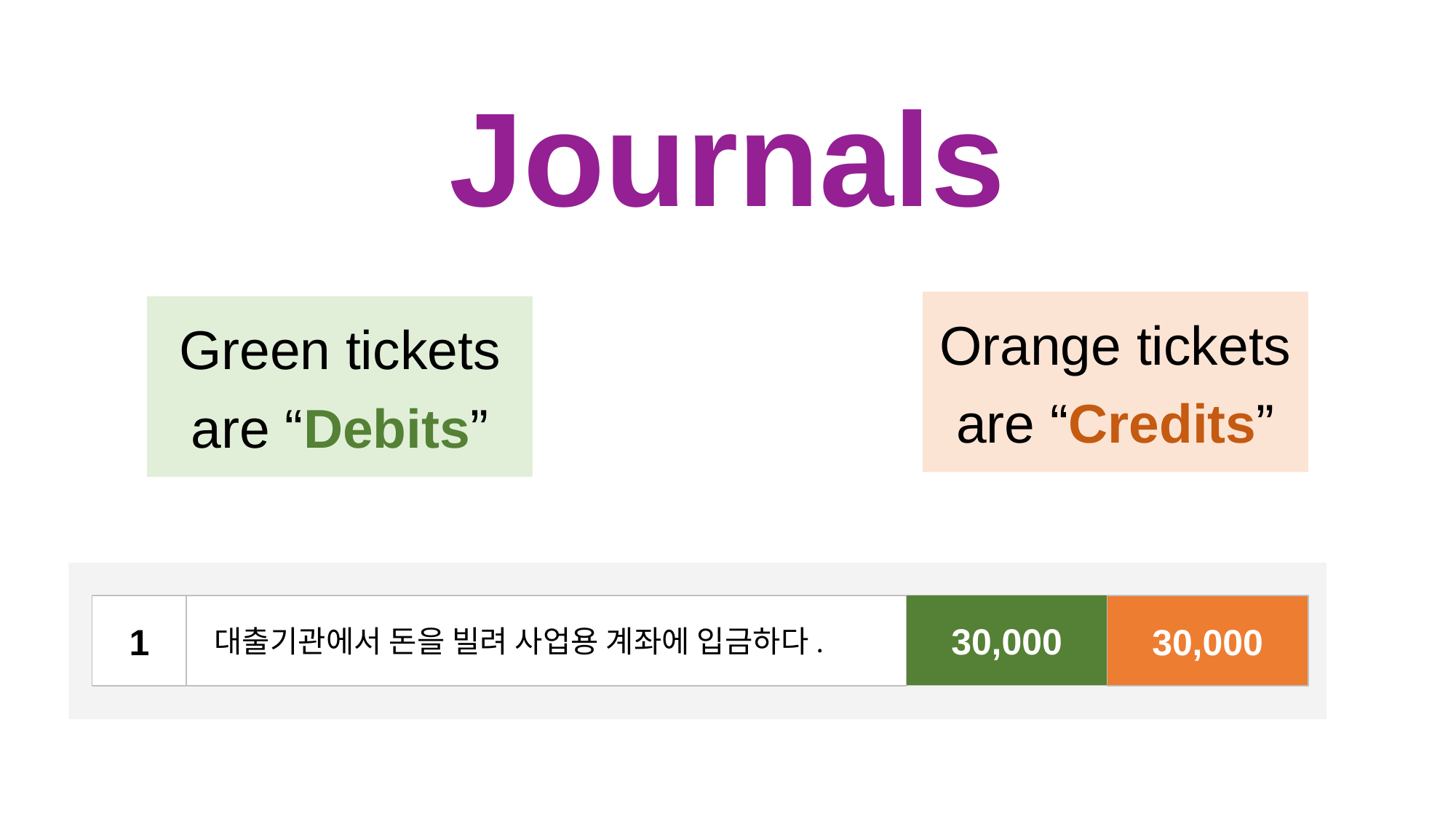

Journals
Orange tickets are “Credits”
Green tickets are “Debits”

30,000
1
Cash
30,000
Bank loan
30,000
대출기관에서 돈을 빌려 사업용 계좌에 입금하다.
30,000